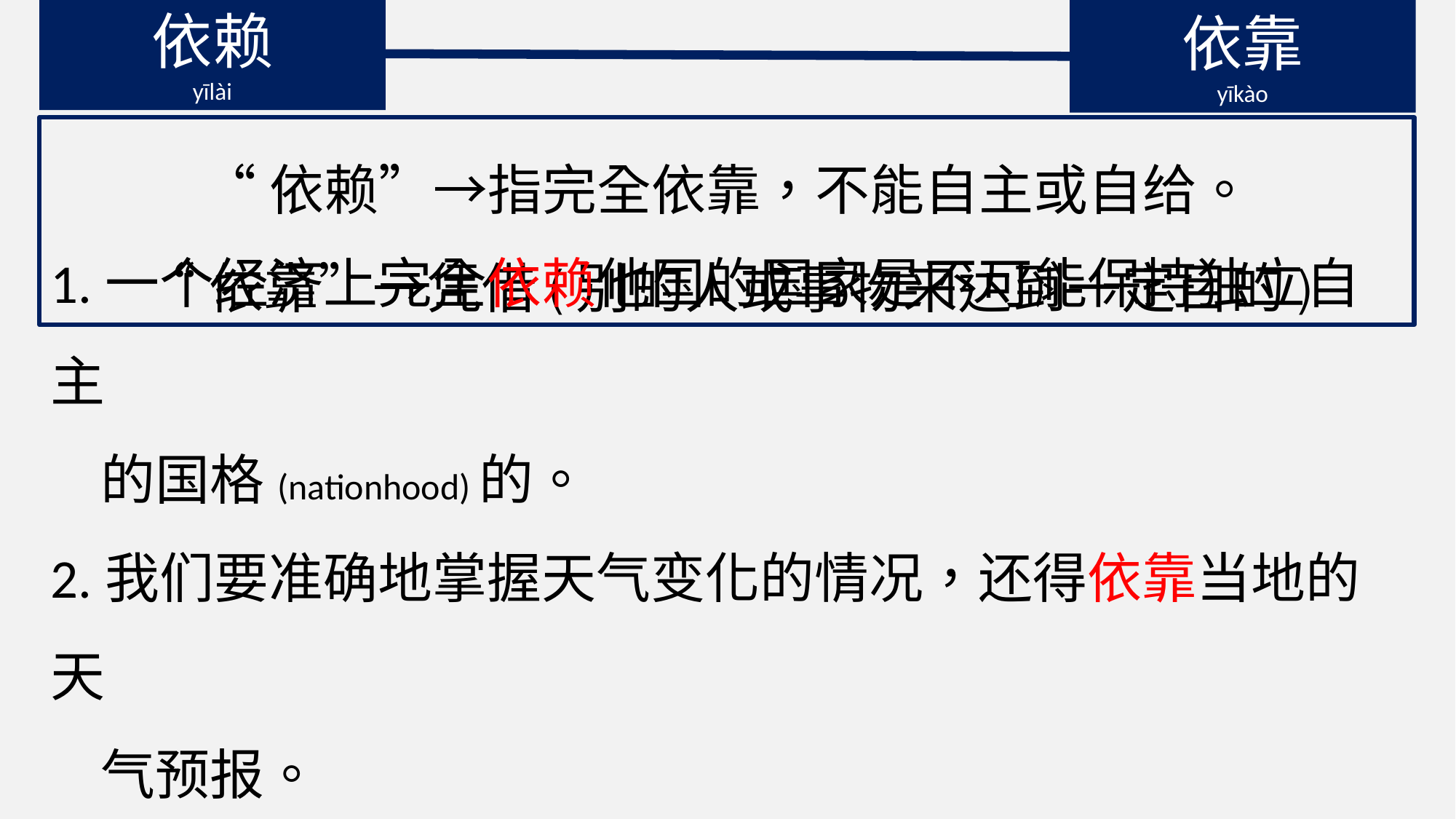

依赖
yīlài
依靠
yīkào
“依赖”→指完全依靠，不能自主或自给。
“依靠”→凭借(别的人或事物来达到一定目的)
1.一个经济上完全依赖他国的国家是不可能保持独立自主
   的国格(nationhood)的。
2.我们要准确地掌握天气变化的情况，还得依靠当地的天
   气预报。
3.依靠一种必胜的信念(belief)，他们爬到了山顶